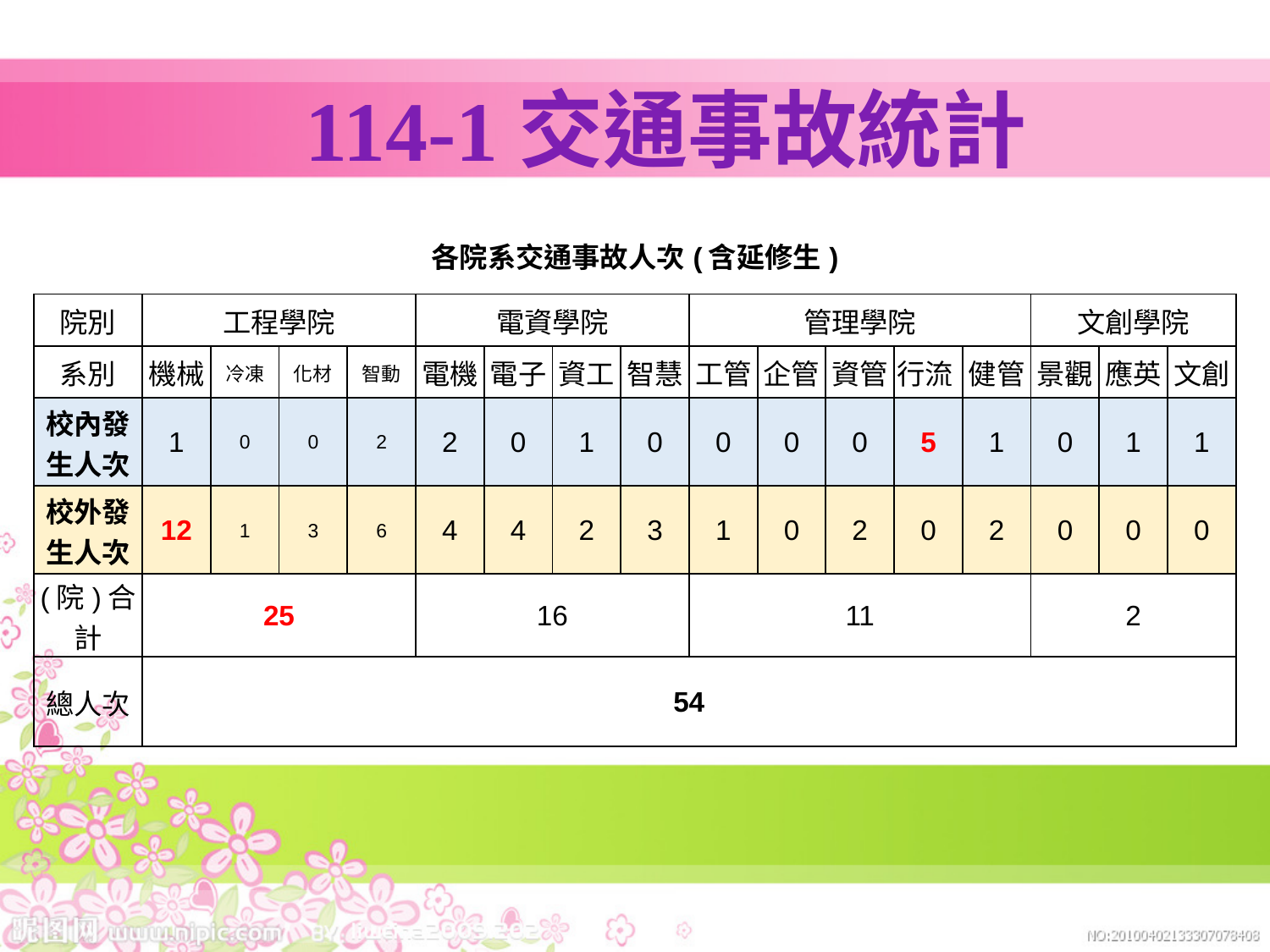

# 114-1交通事故統計
| 各院系交通事故人次(含延修生) |  |  |  |  |  |  |  |  |  |  |  |  |  |  |  |  |
| --- | --- | --- | --- | --- | --- | --- | --- | --- | --- | --- | --- | --- | --- | --- | --- | --- |
| 院別 | 工程學院 |  |  |  | 電資學院 |  |  |  | 管理學院 |  |  |  |  | 文創學院 |  |  |
| 系別 | 機械 | 冷凍 | 化材 | 智動 | 電機 | 電子 | 資工 | 智慧 | 工管 | 企管 | 資管 | 行流 | 健管 | 景觀 | 應英 | 文創 |
| 校內發生人次 | 1 | 0 | 0 | 2 | 2 | 0 | 1 | 0 | 0 | 0 | 0 | 5 | 1 | 0 | 1 | 1 |
| 校外發生人次 | 12 | 1 | 3 | 6 | 4 | 4 | 2 | 3 | 1 | 0 | 2 | 0 | 2 | 0 | 0 | 0 |
| (院)合計 | 25 |  |  |  | 16 |  |  |  | 11 |  |  |  |  | 2 |  |  |
| 總人次 | 54 |  |  |  |  |  |  |  |  |  |  |  |  |  |  |  |
|  |  |  |  |  |  |  |  |  |  |  |  |  |  |  |  |  |
|  |  |  |  |  |  |  |  |  |  |  |  |  |  |  |  |  |